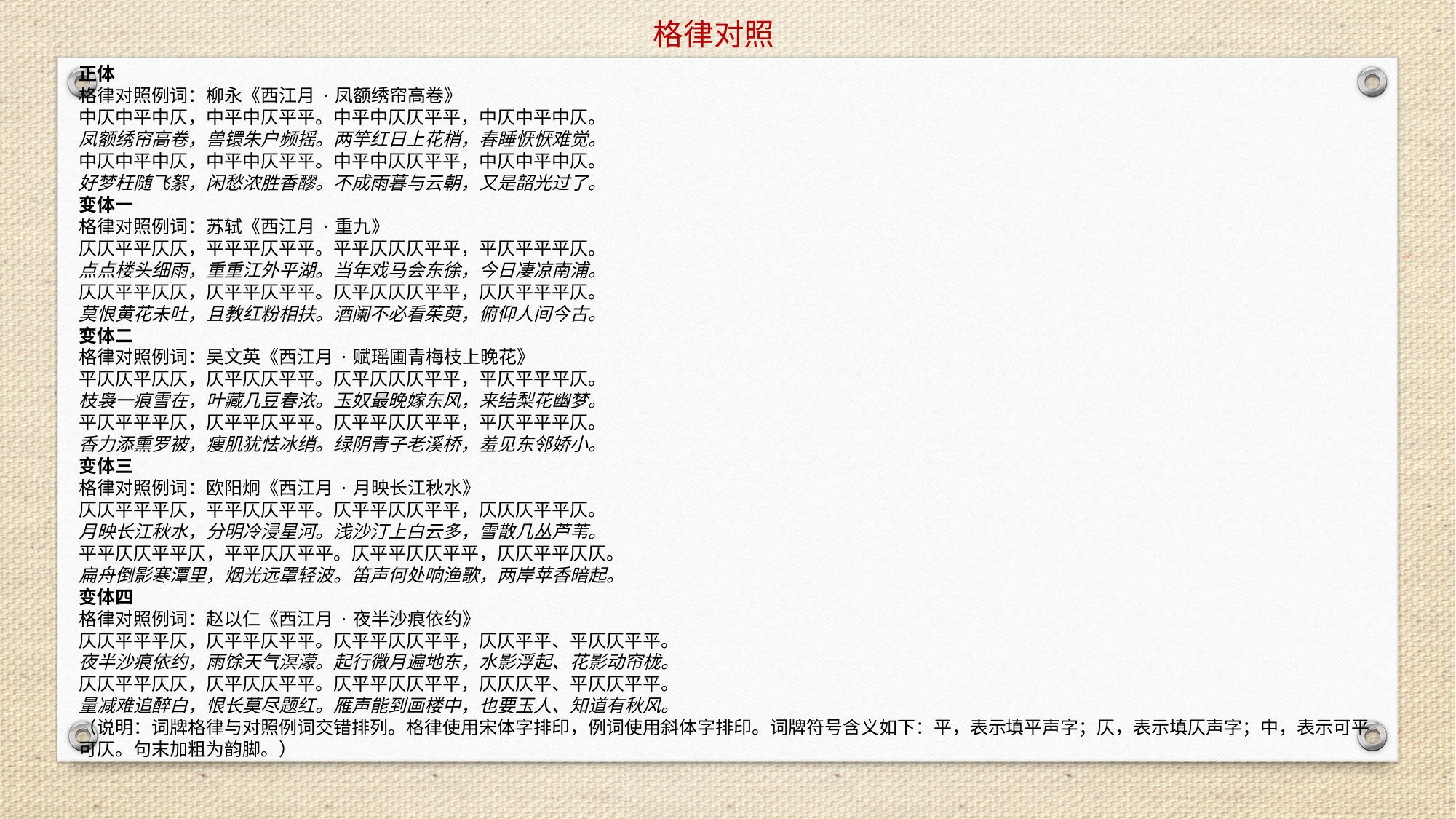

格律对照
正体
格律对照例词：柳永《西江月·凤额绣帘高卷》
中仄中平中仄，中平中仄平平。中平中仄仄平平，中仄中平中仄。
凤额绣帘高卷，兽镮朱户频摇。两竿红日上花梢，春睡恹恹难觉。
中仄中平中仄，中平中仄平平。中平中仄仄平平，中仄中平中仄。
好梦枉随飞絮，闲愁浓胜香醪。不成雨暮与云朝，又是韶光过了。
变体一
格律对照例词：苏轼《西江月·重九》
仄仄平平仄仄，平平平仄平平。平平仄仄仄平平，平仄平平平仄。
点点楼头细雨，重重江外平湖。当年戏马会东徐，今日凄凉南浦。
仄仄平平仄仄，仄平平仄平平。仄平仄仄仄平平，仄仄平平平仄。
莫恨黄花未吐，且教红粉相扶。酒阑不必看茱萸，俯仰人间今古。
变体二
格律对照例词：吴文英《西江月·赋瑶圃青梅枝上晚花》
平仄仄平仄仄，仄平仄仄平平。仄平仄仄仄平平，平仄平平平仄。
枝袅一痕雪在，叶藏几豆春浓。玉奴最晚嫁东风，来结梨花幽梦。
平仄平平平仄，仄平平仄平平。仄平平仄仄平平，平仄平平平仄。
香力添熏罗被，瘦肌犹怯冰绡。绿阴青子老溪桥，羞见东邻娇小。
变体三
格律对照例词：欧阳炯《西江月·月映长江秋水》
仄仄平平平仄，平平仄仄平平。仄平平仄仄平平，仄仄仄平平仄。
月映长江秋水，分明冷浸星河。浅沙汀上白云多，雪散几丛芦苇。
平平仄仄平平仄，平平仄仄平平。仄平平仄仄平平，仄仄平平仄仄。
扁舟倒影寒潭里，烟光远罩轻波。笛声何处响渔歌，两岸苹香暗起。
变体四
格律对照例词：赵以仁《西江月·夜半沙痕依约》
仄仄平平平仄，仄平平仄平平。仄平平仄仄平平，仄仄平平、平仄仄平平。
夜半沙痕依约，雨馀天气溟濛。起行微月遍地东，水影浮起、花影动帘栊。
仄仄平平仄仄，仄平仄仄平平。仄平平仄仄平平，仄仄仄平、平仄仄平平。
量减难追醉白，恨长莫尽题红。雁声能到画楼中，也要玉人、知道有秋风。
（说明：词牌格律与对照例词交错排列。格律使用宋体字排印，例词使用斜体字排印。词牌符号含义如下：平，表示填平声字；仄，表示填仄声字；中，表示可平可仄。句末加粗为韵脚。）